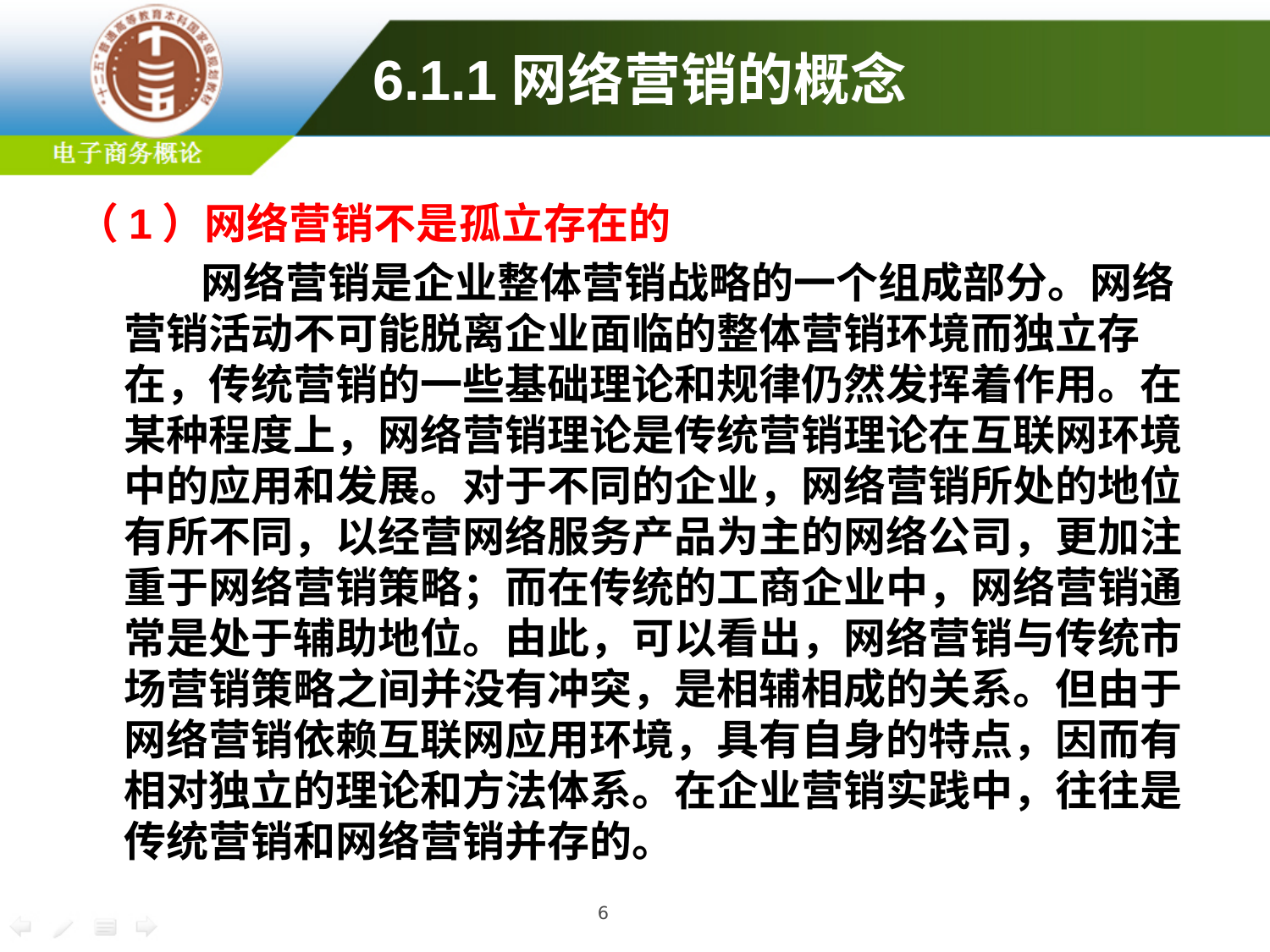

# 6.1.1网络营销的概念
（1）网络营销不是孤立存在的
            网络营销是企业整体营销战略的一个组成部分。网络营销活动不可能脱离企业面临的整体营销环境而独立存在，传统营销的一些基础理论和规律仍然发挥着作用。在某种程度上，网络营销理论是传统营销理论在互联网环境中的应用和发展。对于不同的企业，网络营销所处的地位有所不同，以经营网络服务产品为主的网络公司，更加注重于网络营销策略；而在传统的工商企业中，网络营销通常是处于辅助地位。由此，可以看出，网络营销与传统市场营销策略之间并没有冲突，是相辅相成的关系。但由于网络营销依赖互联网应用环境，具有自身的特点，因而有相对独立的理论和方法体系。在企业营销实践中，往往是传统营销和网络营销并存的。
6